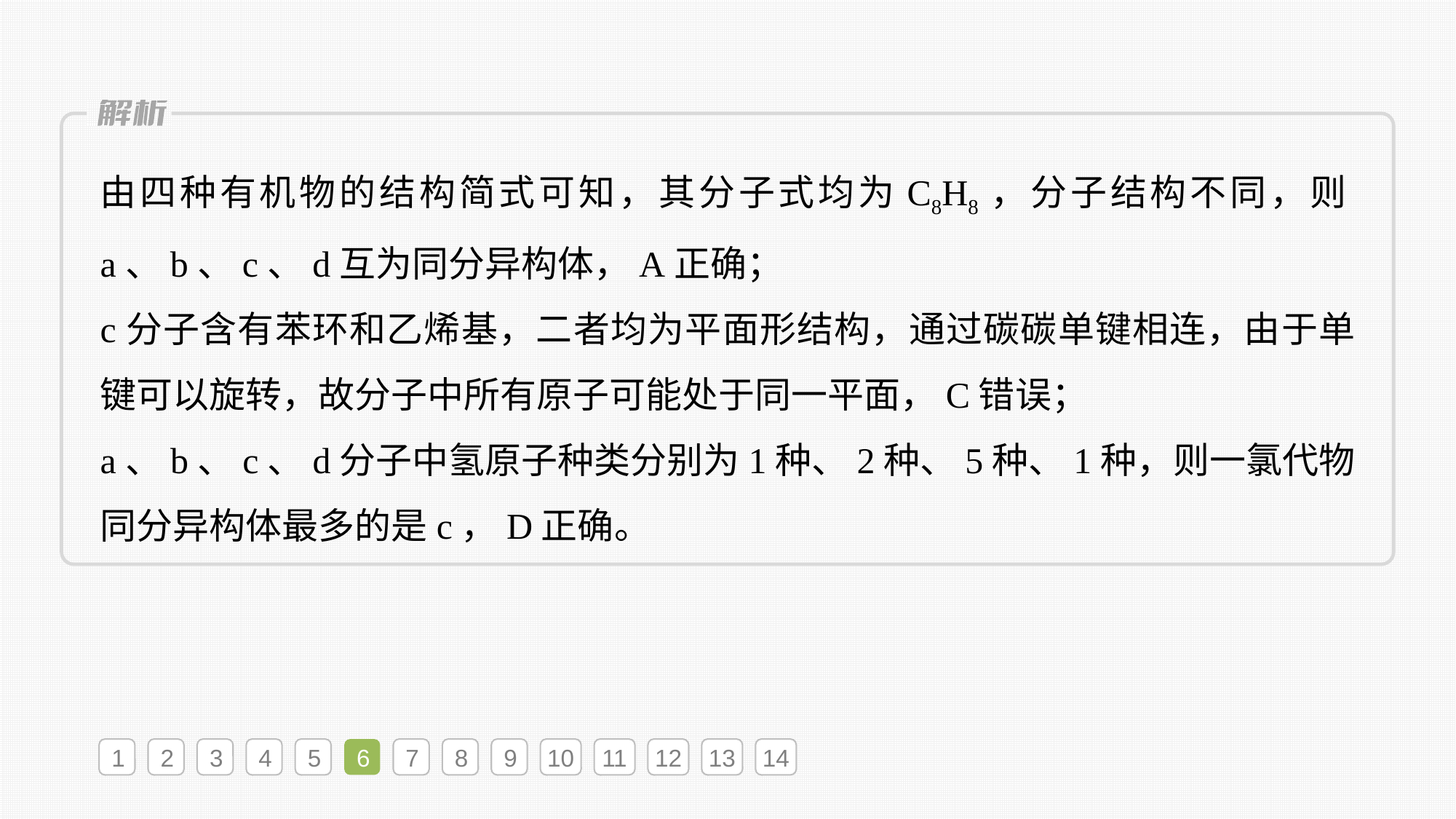

由四种有机物的结构简式可知，其分子式均为C8H8，分子结构不同，则a、b、c、d互为同分异构体，A正确；
c分子含有苯环和乙烯基，二者均为平面形结构，通过碳碳单键相连，由于单键可以旋转，故分子中所有原子可能处于同一平面，C错误；
a、b、c、d分子中氢原子种类分别为1种、2种、5种、1种，则一氯代物同分异构体最多的是c，D正确。
1
2
3
4
5
6
7
8
9
10
11
12
13
14